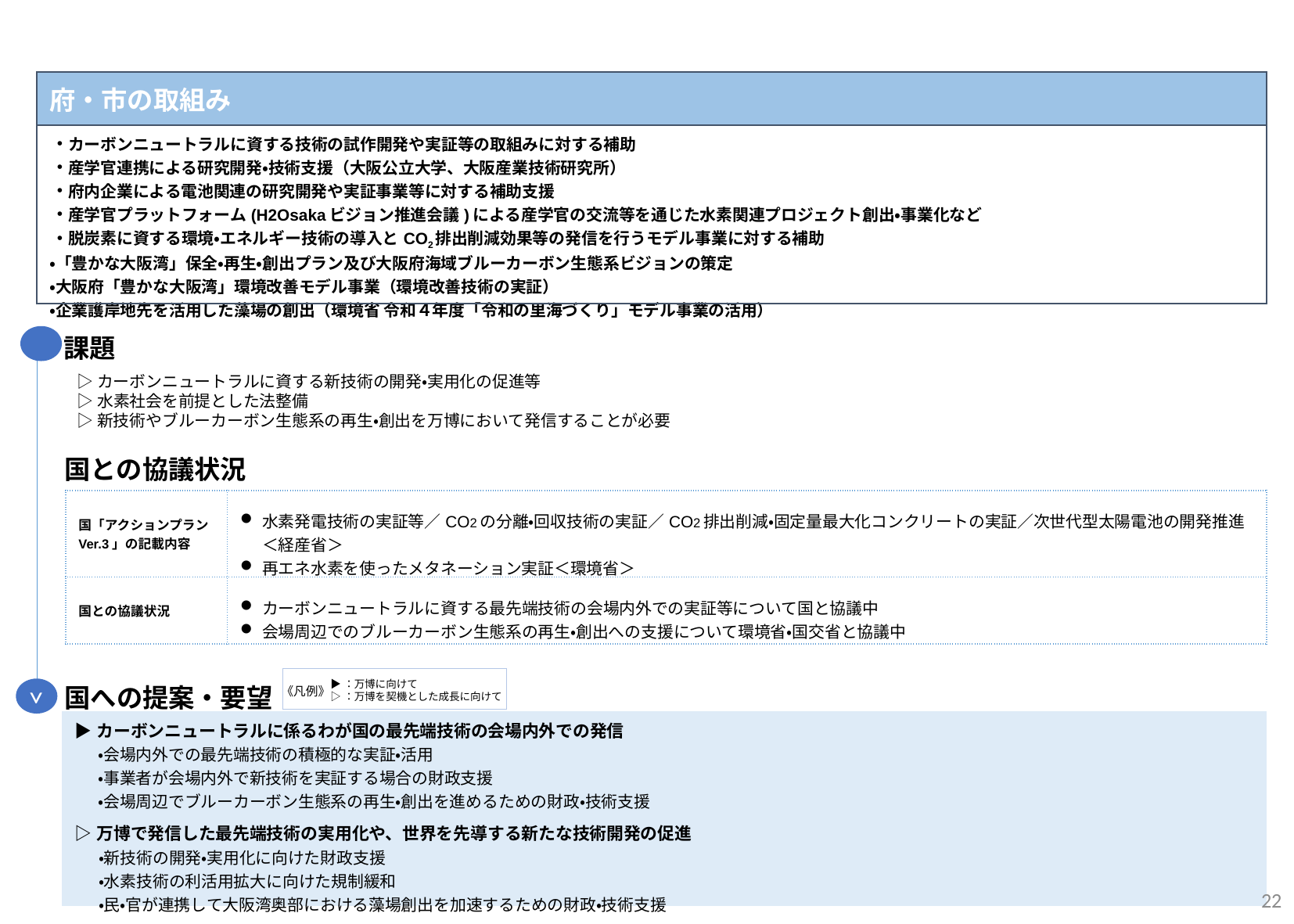

| 府・市の取組み |
| --- |
| カーボンニュートラルに資する技術の試作開発や実証等の取組みに対する補助 産学官連携による研究開発・技術支援（大阪公立大学、大阪産業技術研究所） 府内企業による電池関連の研究開発や実証事業等に対する補助支援 産学官プラットフォーム(H2Osakaビジョン推進会議)による産学官の交流等を通じた水素関連プロジェクト創出・事業化など 脱炭素に資する環境・エネルギー技術の導入とCO2排出削減効果等の発信を行うモデル事業に対する補助 ・「豊かな大阪湾」保全・再生・創出プラン及び大阪府海域ブルーカーボン生態系ビジョンの策定 ・大阪府「豊かな大阪湾」環境改善モデル事業（環境改善技術の実証） ・企業護岸地先を活用した藻場の創出（環境省 令和４年度「令和の里海づくり」モデル事業の活用） |

課題
▷カーボンニュートラルに資する新技術の開発・実用化の促進等
▷水素社会を前提とした法整備
▷新技術やブルーカーボン生態系の再生・創出を万博において発信することが必要
国との協議状況
| 国「アクションプランVer.3」の記載内容 | 水素発電技術の実証等／CO2の分離・回収技術の実証／CO2排出削減・固定量最大化コンクリートの実証／次世代型太陽電池の開発推進＜経産省＞ 再エネ水素を使ったメタネーション実証＜環境省＞ |
| --- | --- |
| 国との協議状況 | カーボンニュートラルに資する最先端技術の会場内外での実証等について国と協議中 会場周辺でのブルーカーボン生態系の再生・創出への支援について環境省・国交省と協議中 |
▶：万博に向けて
▷：万博を契機とした成長に向けて

《凡例》
国への提案・要望
>

| ▶カーボンニュートラルに係るわが国の最先端技術の会場内外での発信 ・会場内外での最先端技術の積極的な実証・活用 ・事業者が会場内外で新技術を実証する場合の財政支援 ・会場周辺でブルーカーボン生態系の再生・創出を進めるための財政・技術支援 |
| --- |
| ▷万博で発信した最先端技術の実用化や、世界を先導する新たな技術開発の促進 ・新技術の開発・実用化に向けた財政支援 ・水素技術の利活用拡大に向けた規制緩和 ・民・官が連携して大阪湾奥部における藻場創出を加速するための財政・技術支援 |

22